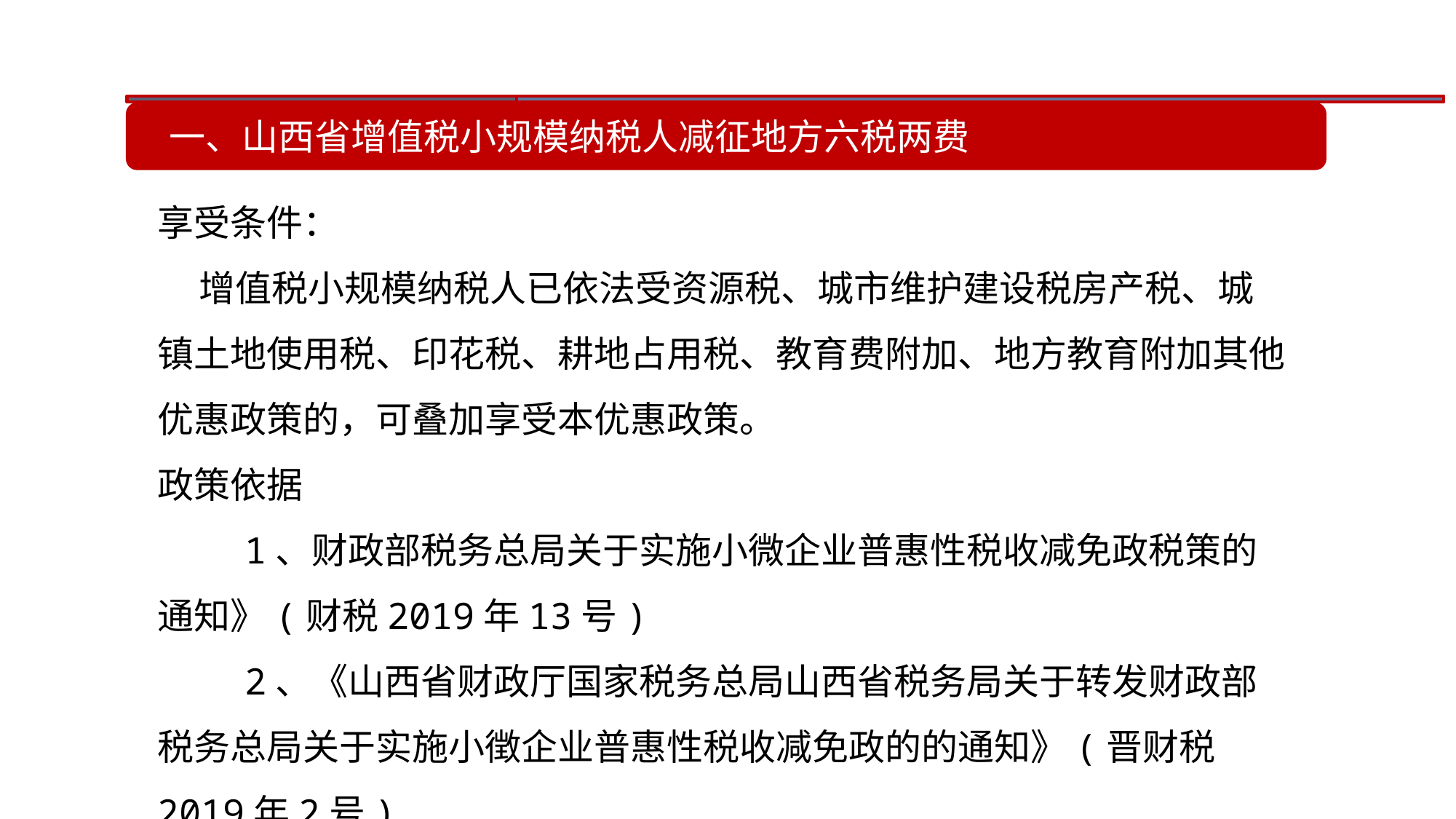

一、山西省增值税小规模纳税人减征地方六税两费
享受条件：
    增值税小规模纳税人已依法受资源税、城市维护建设税房产税、城镇土地使用税、印花税、耕地占用税、教育费附加、地方教育附加其他优惠政策的，可叠加享受本优惠政策。
政策依据
    1、财政部税务总局关于实施小微企业普惠性税收减免政税策的通知》(财税2019年13号)
    2、《山西省财政厅国家税务总局山西省税务局关于转发财政部税务总局关于实施小徴企业普惠性税收减免政的的通知》(晋财税2019年2号)